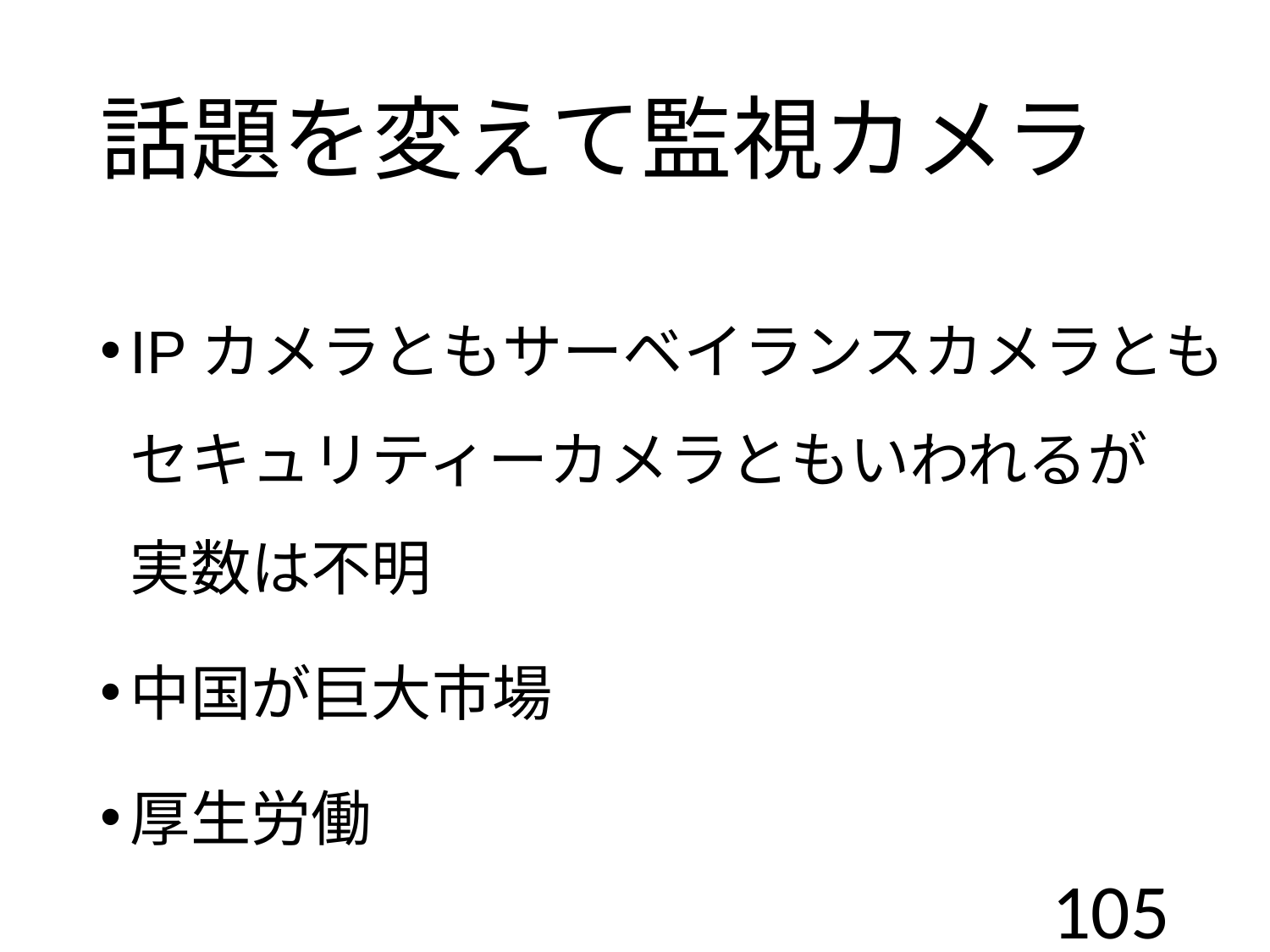

# 話題を変えて監視カメラ
IPカメラともサーベイランスカメラともセキュリティーカメラともいわれるが　実数は不明
中国が巨大市場
厚生労働

105